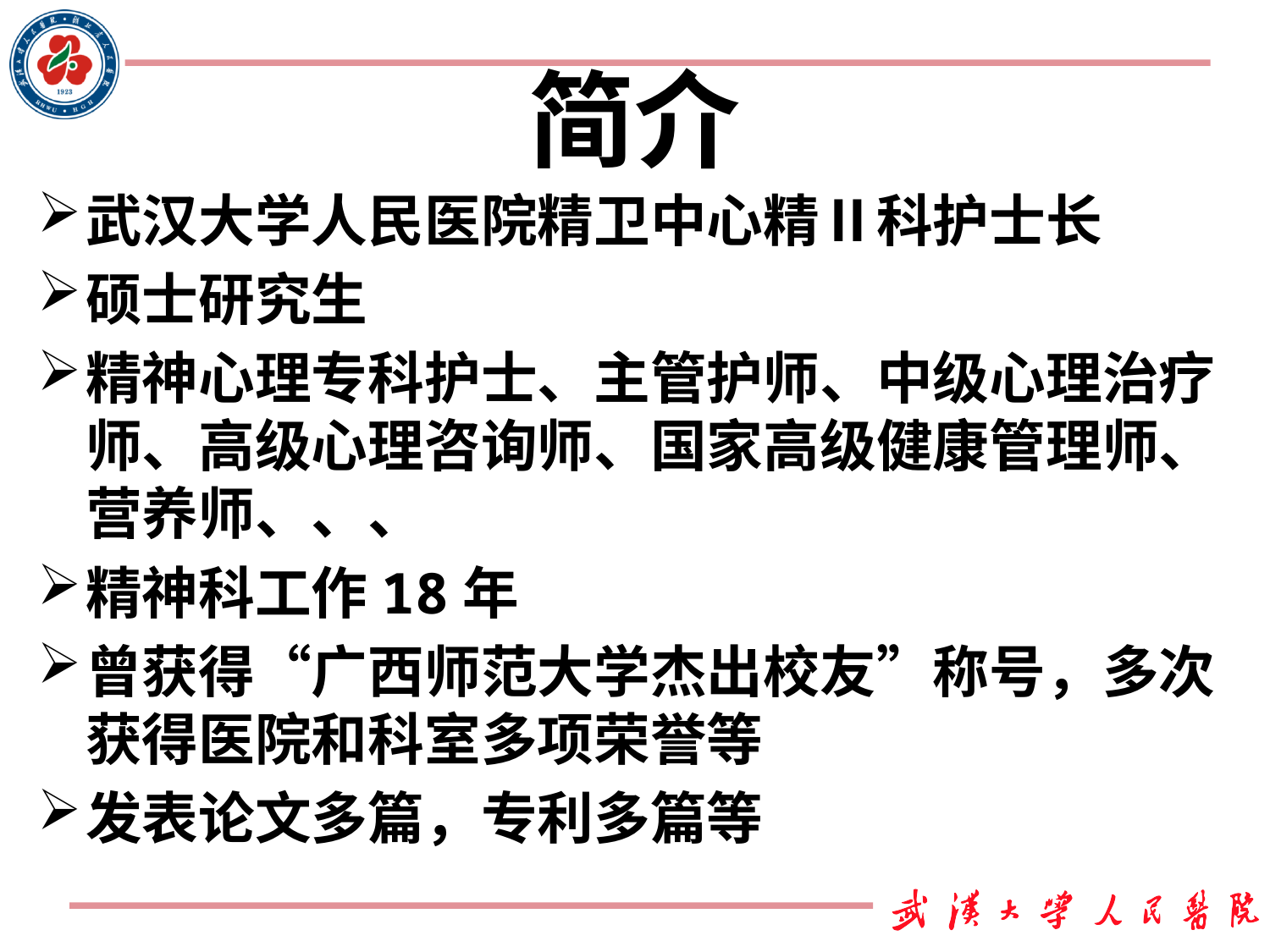

# 简介
武汉大学人民医院精卫中心精Ⅱ科护士长
硕士研究生
精神心理专科护士、主管护师、中级心理治疗师、高级心理咨询师、国家高级健康管理师、营养师、、、
精神科工作18年
曾获得“广西师范大学杰出校友”称号，多次获得医院和科室多项荣誉等
发表论文多篇，专利多篇等